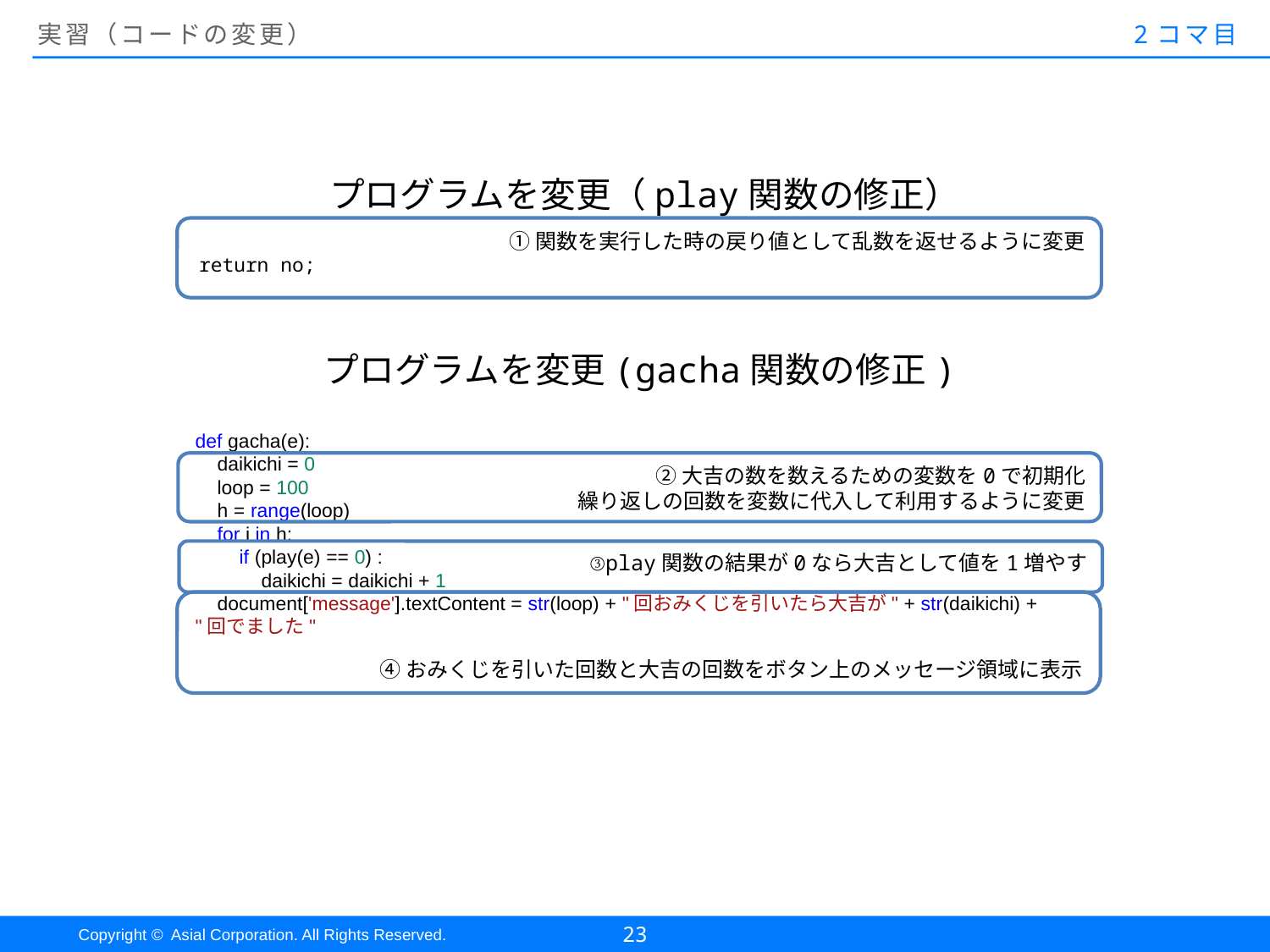

# 実習（コードの変更）
2コマ目

プログラムを変更（play関数の修正）
①関数を実行した時の戻り値として乱数を返せるように変更
 return no;
プログラムを変更(gacha関数の修正)
def gacha(e):
    daikichi = 0
    loop = 100
    h = range(loop)
    for i in h:
        if (play(e) == 0) :
            daikichi = daikichi + 1
    document['message'].textContent = str(loop) + "回おみくじを引いたら大吉が" + str(daikichi) + "回でました"
②大吉の数を数えるための変数を0で初期化
繰り返しの回数を変数に代入して利用するように変更
③play関数の結果が0なら大吉として値を1増やす
④おみくじを引いた回数と大吉の回数をボタン上のメッセージ領域に表示
23